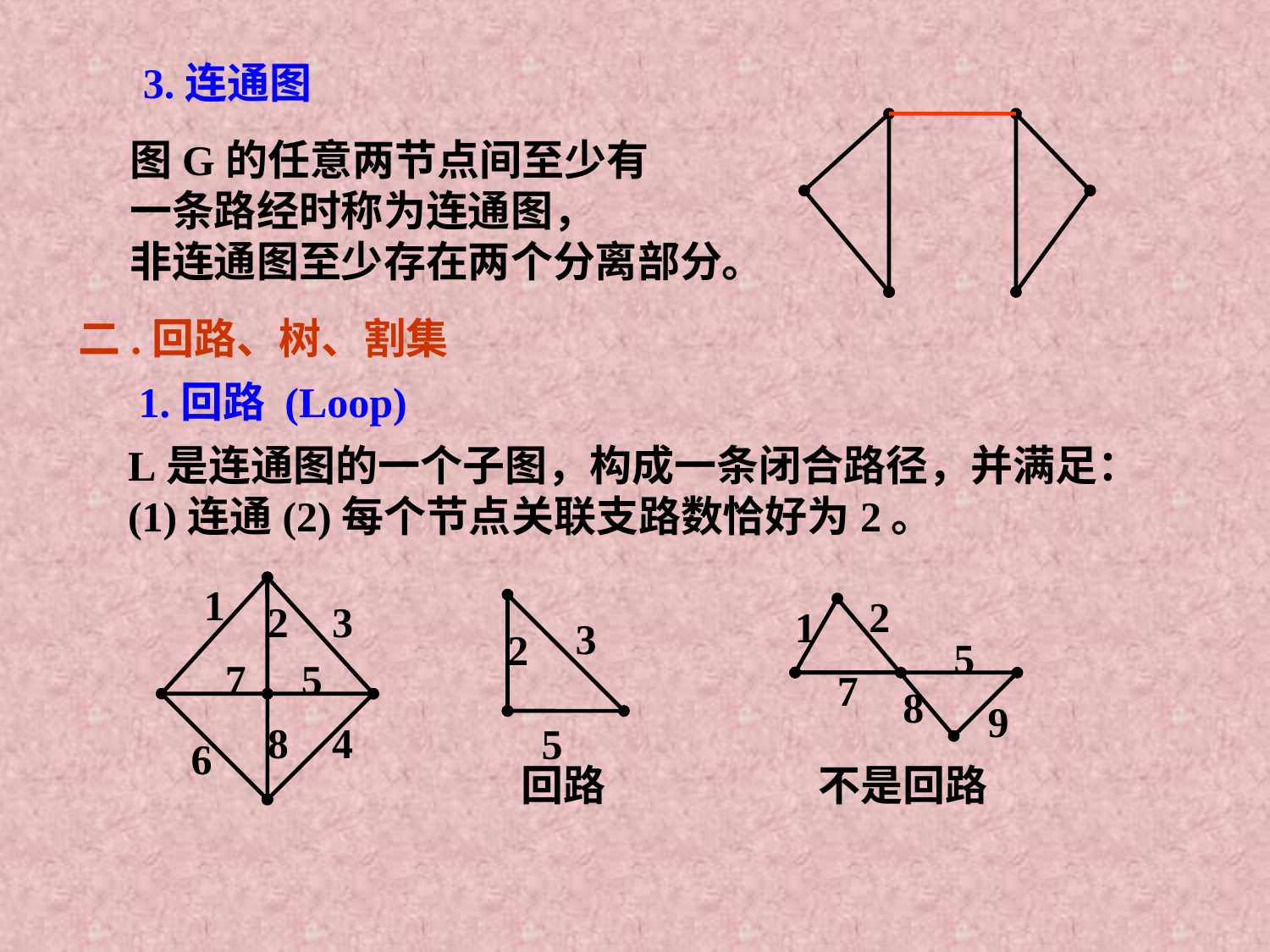

3.连通图

图G的任意两节点间至少有
一条路经时称为连通图，
非连通图至少存在两个分离部分。
二.回路、树、割集
1.回路 (Loop)
L是连通图的一个子图，构成一条闭合路径，并满足：
(1)连通(2)每个节点关联支路数恰好为2。
1

2
3
7
5

8
4
6
2
1

5
7

8
9

3
2

5
回路
不是回路